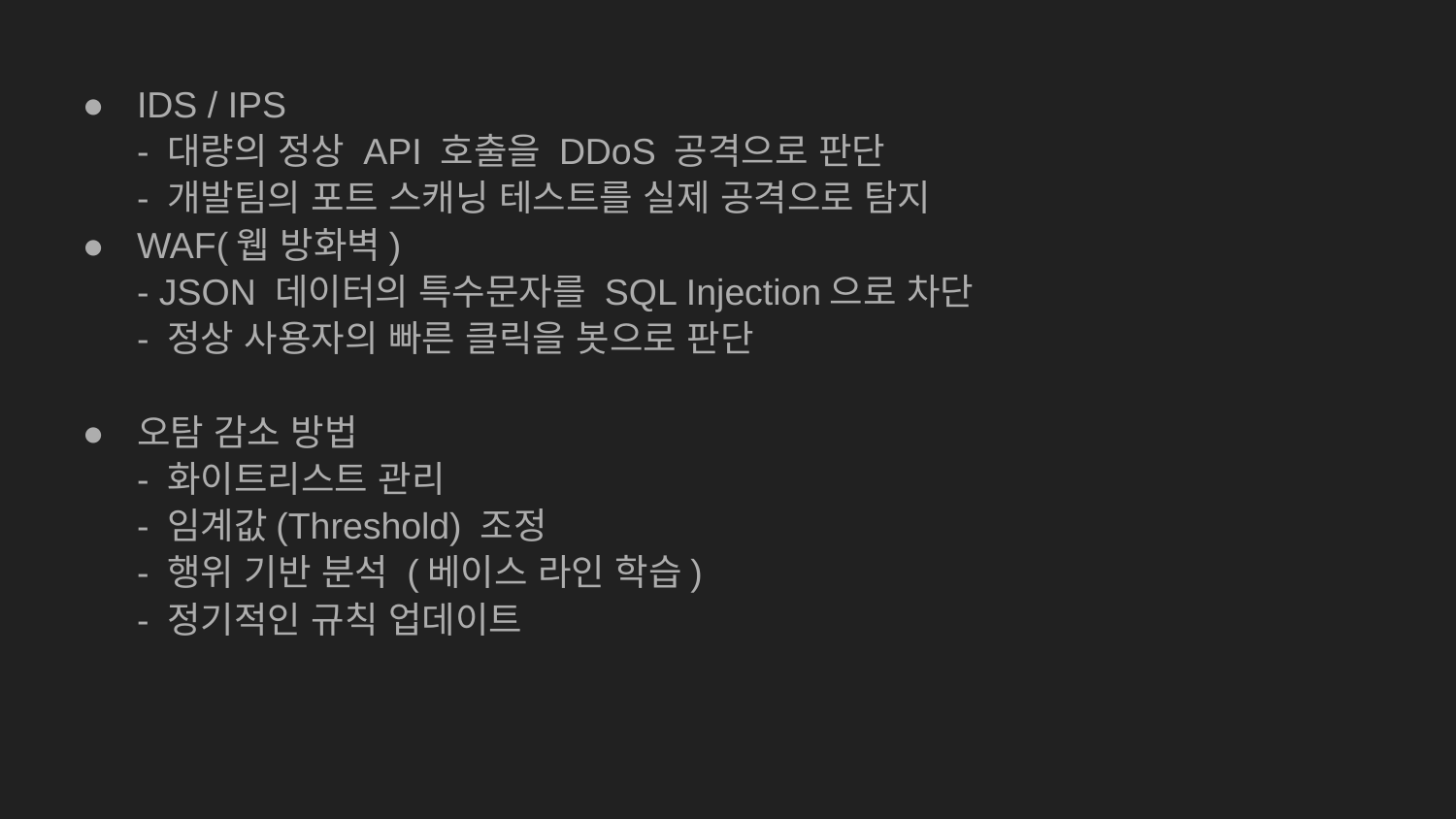

IDS / IPS
- 대량의 정상 API 호출을 DDoS 공격으로 판단
- 개발팀의 포트 스캐닝 테스트를 실제 공격으로 탐지
WAF(웹 방화벽)
- JSON 데이터의 특수문자를 SQL Injection으로 차단
- 정상 사용자의 빠른 클릭을 봇으로 판단
오탐 감소 방법
- 화이트리스트 관리
- 임계값(Threshold) 조정
- 행위 기반 분석 (베이스 라인 학습)
- 정기적인 규칙 업데이트